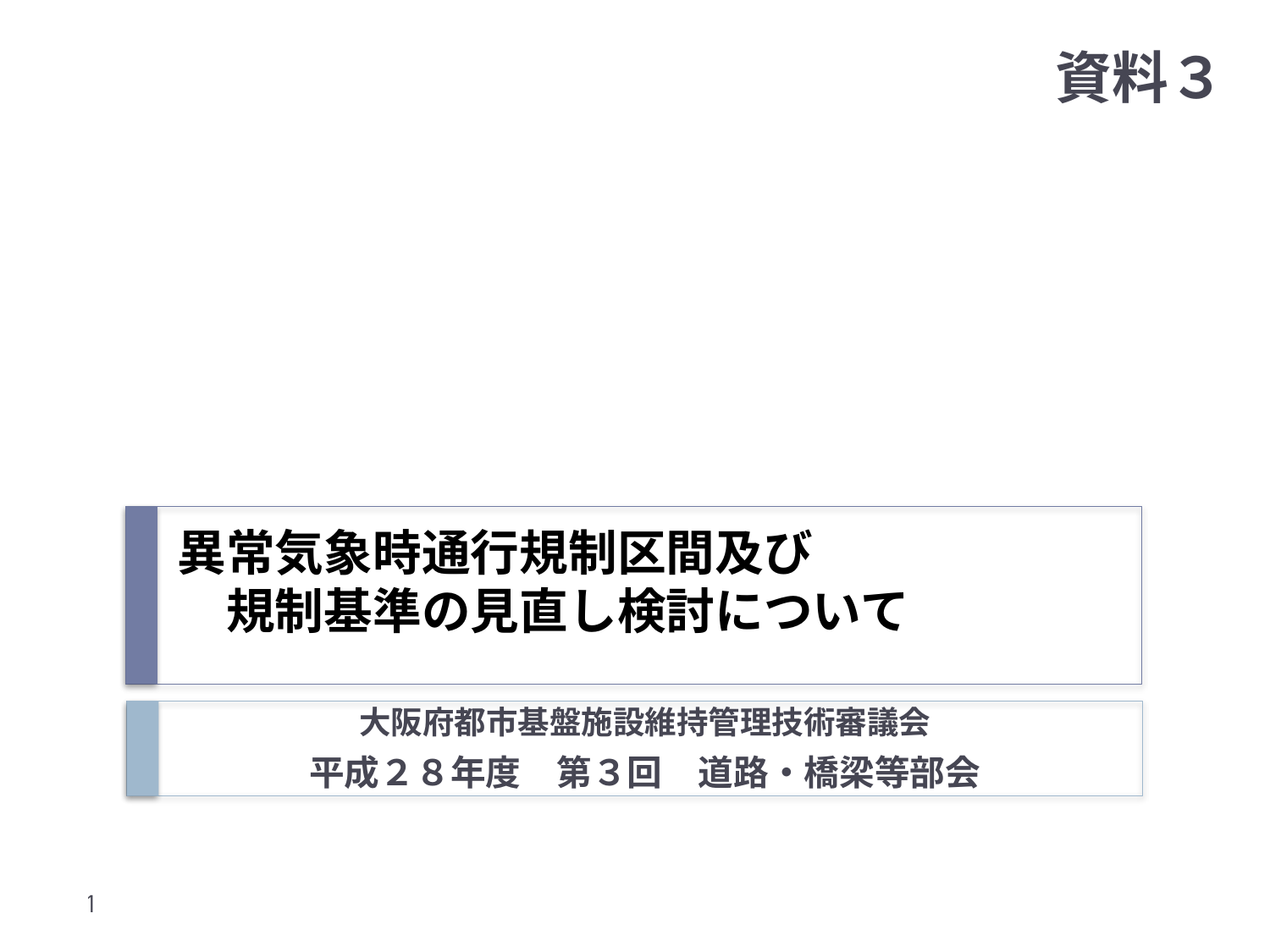

資料３
# 異常気象時通行規制区間及び 　規制基準の見直し検討について
大阪府都市基盤施設維持管理技術審議会
平成２８年度　第３回　道路・橋梁等部会
1